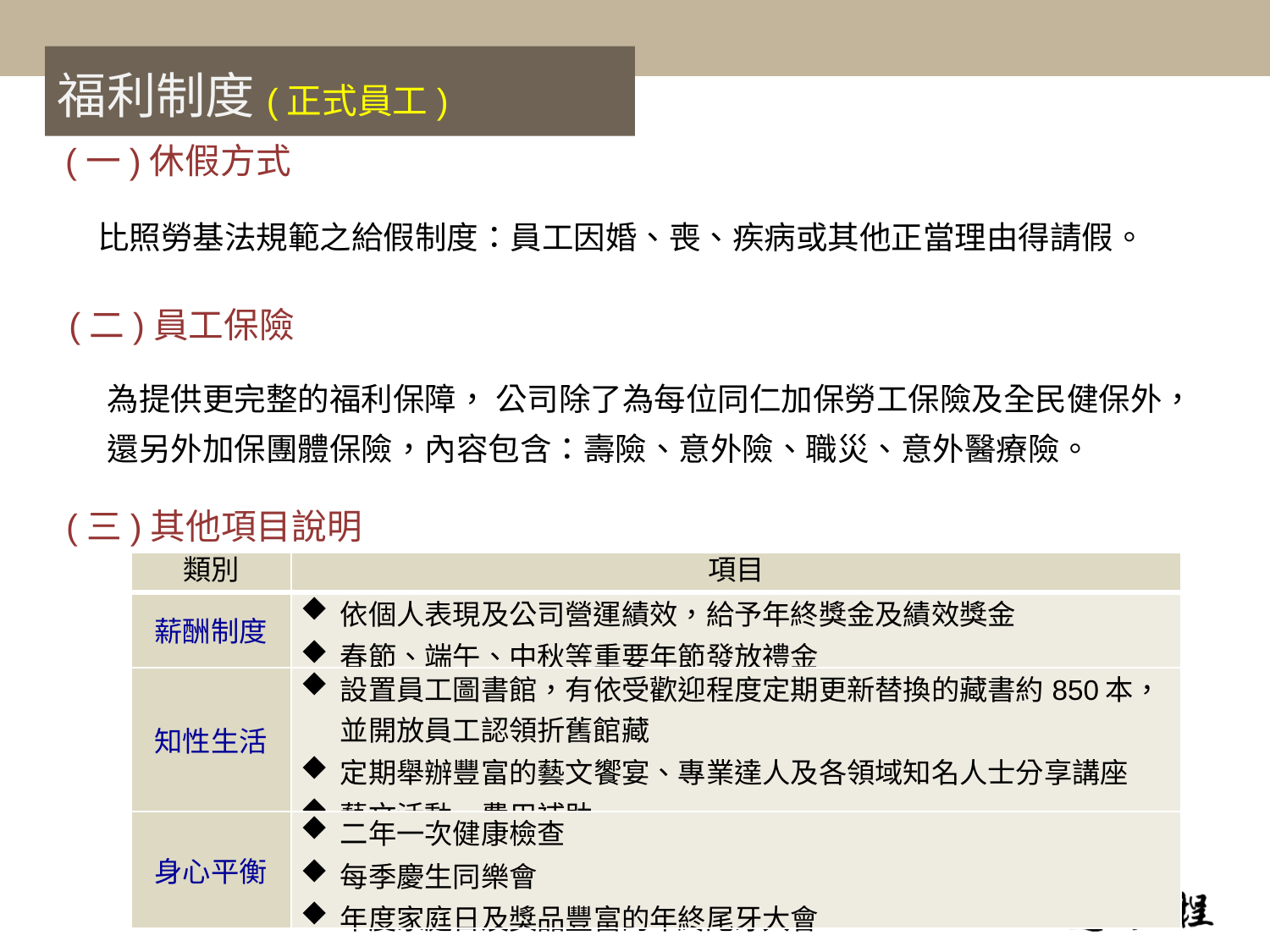

福利制度(正式員工)
(一)休假方式
比照勞基法規範之給假制度：員工因婚、喪、疾病或其他正當理由得請假。
(二)員工保險
為提供更完整的福利保障， 公司除了為每位同仁加保勞工保險及全民健保外，
還另外加保團體保險，內容包含：壽險、意外險、職災、意外醫療險。
(三)其他項目說明
| 類別 | 項目 |
| --- | --- |
| 薪酬制度 | 依個人表現及公司營運績效，給予年終獎金及績效獎金 春節、端午、中秋等重要年節發放禮金 |
| 知性生活 | 設置員工圖書館，有依受歡迎程度定期更新替換的藏書約850本，並開放員工認領折舊館藏 定期舉辦豐富的藝文饗宴、專業達人及各領域知名人士分享講座 藝文活動、費用補助 |
| 身心平衡 | 二年一次健康檢查 每季慶生同樂會 年度家庭日及獎品豐富的年終尾牙大會 |